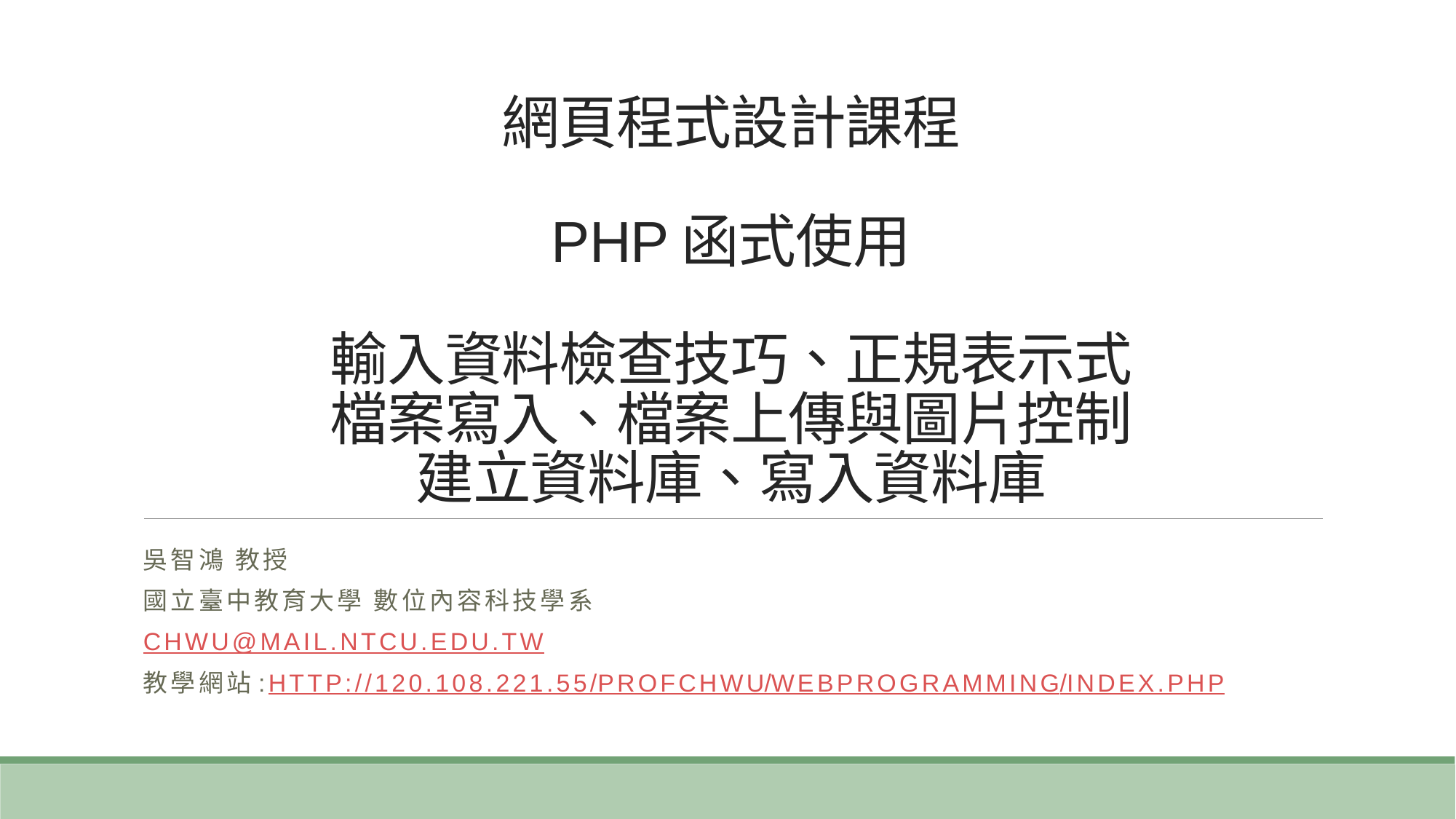

# 網頁程式設計課程 PHP函式使用 輸入資料檢查技巧、正規表示式 檔案寫入、檔案上傳與圖片控制 建立資料庫、寫入資料庫
吳智鴻 教授
國立臺中教育大學 數位內容科技學系
chwu@mail.ntcu.edu.tw
教學網站:http://120.108.221.55/profchwu/webprogramming/index.php